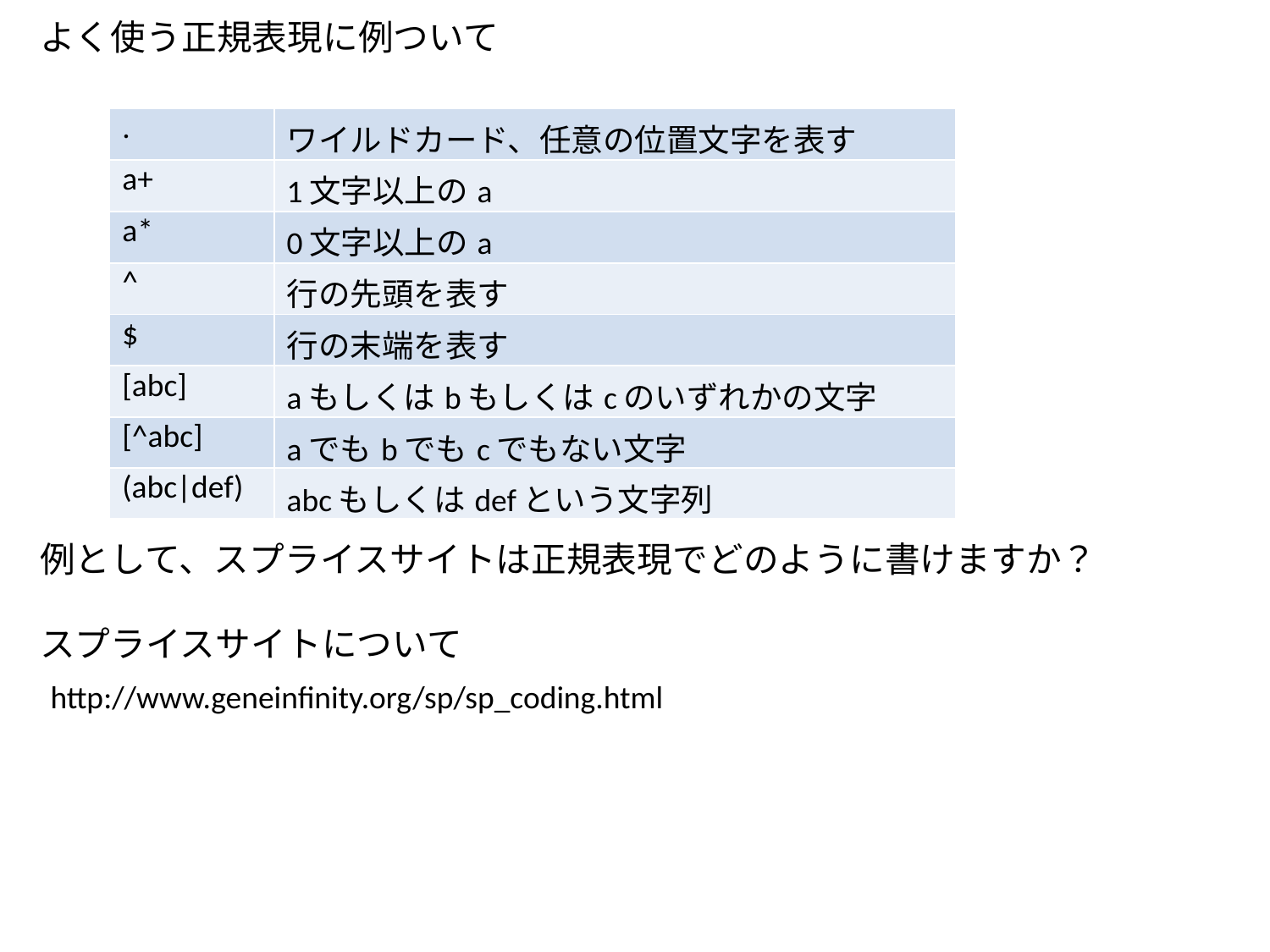

よく使う正規表現に例ついて
| . | ワイルドカード、任意の位置文字を表す |
| --- | --- |
| a+ | 1文字以上のa |
| a\* | 0文字以上のa |
| ^ | 行の先頭を表す |
| $ | 行の末端を表す |
| [abc] | aもしくはbもしくはcのいずれかの文字 |
| [^abc] | aでもbでもcでもない文字 |
| (abc|def) | abcもしくはdefという文字列 |
例として、スプライスサイトは正規表現でどのように書けますか？

スプライスサイトについて
http://www.geneinfinity.org/sp/sp_coding.html